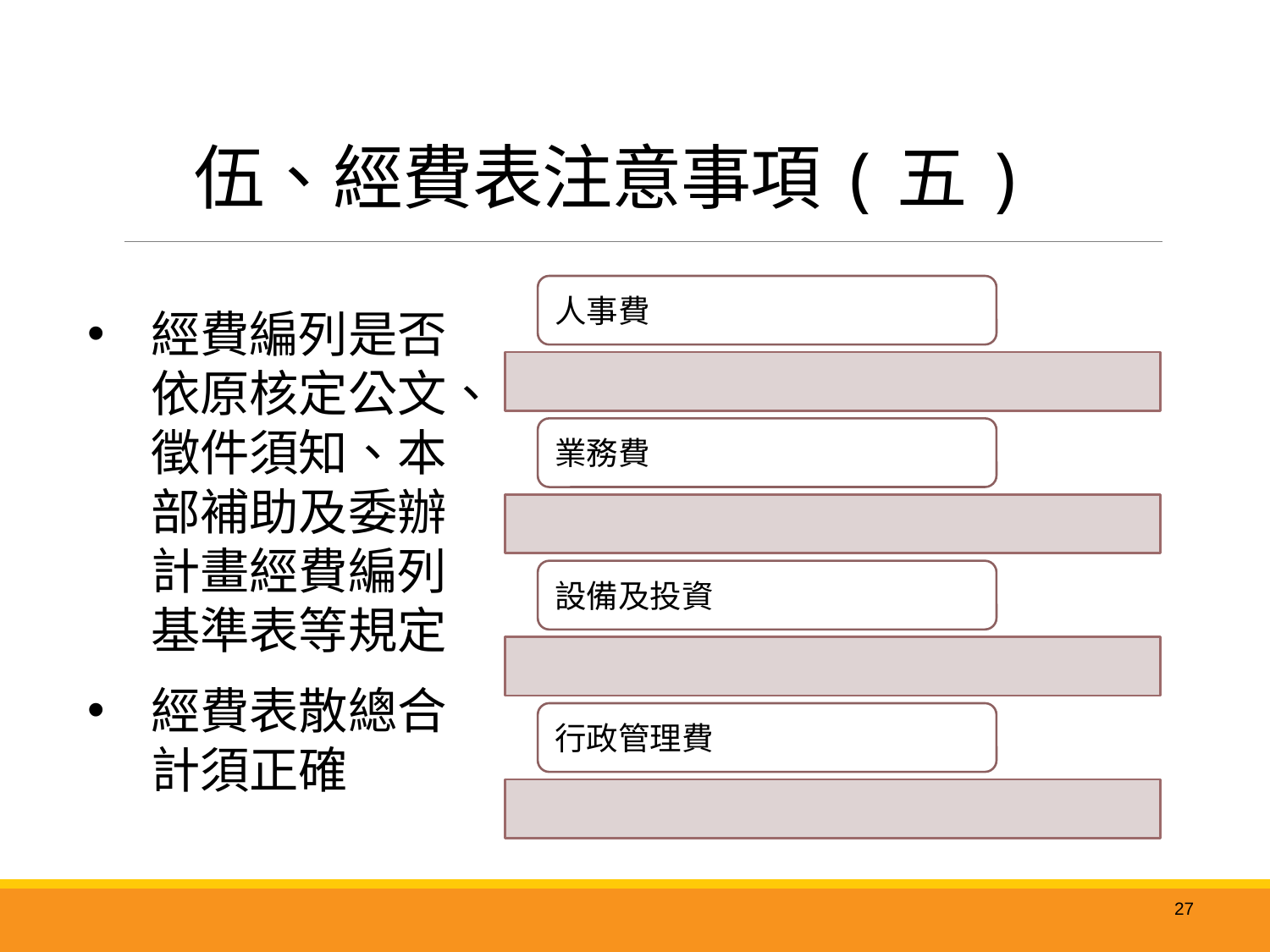

# 伍、經費表注意事項(五)
人事費
業務費
行政管理費
設備及投資
經費編列是否依原核定公文、徵件須知、本部補助及委辦計畫經費編列基準表等規定
經費表散總合計須正確
27